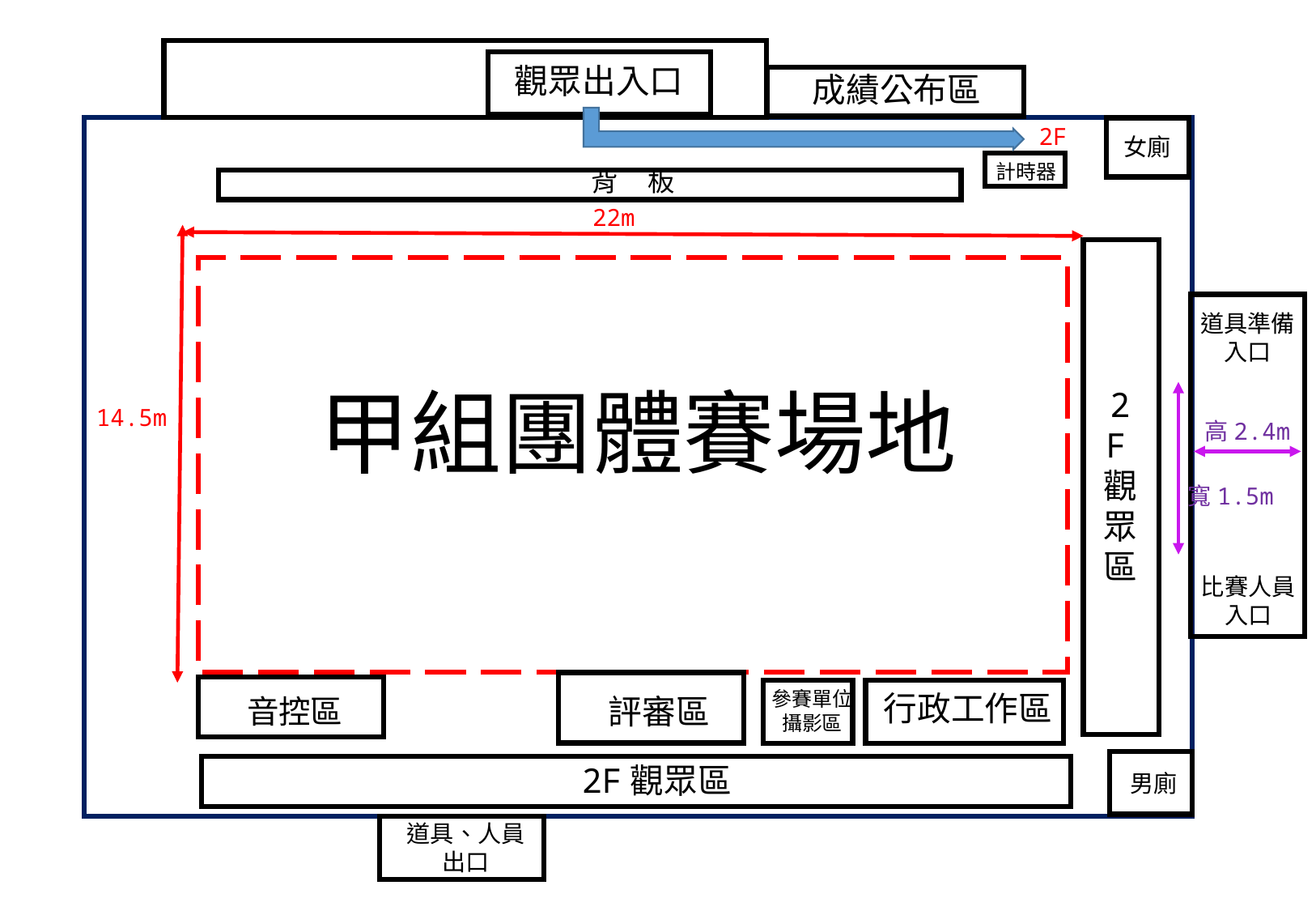

觀眾出入口
成績公布區

2F

女廁
計時器

背     板

22m

道具準備
入口
甲組團體賽場地
2F觀眾區
14.5m
高2.4m
寬1.5m
比賽人員
入口

參賽單位
攝影區

行政工作區
評審區
音控區

2F觀眾區

男廁
道具、人員
出口